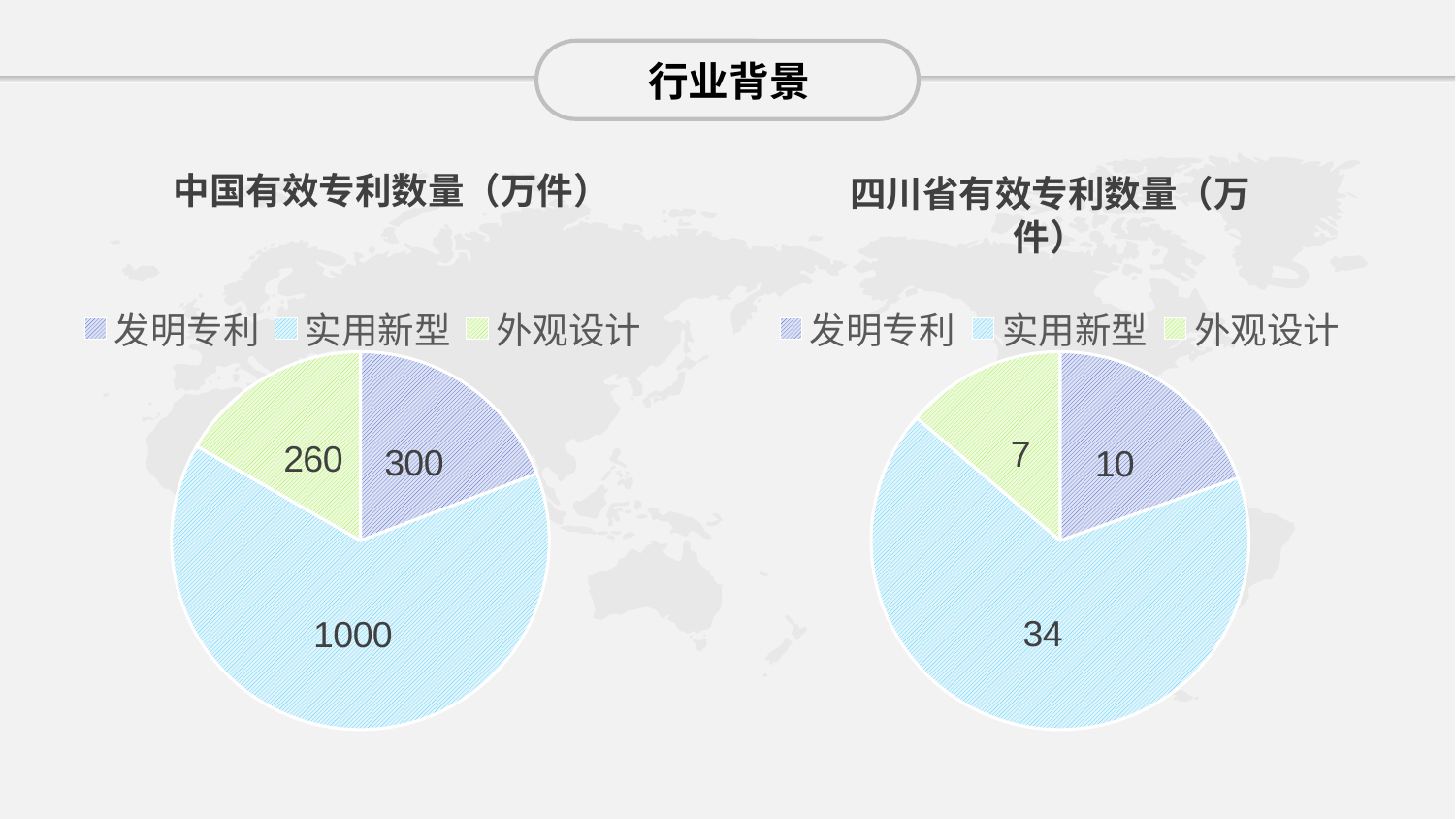

行业背景
中国有效专利数量（万件）
四川省有效专利数量（万件）

### Chart

| Category | 有效专利量 |
|---|---|
| 发明专利 | 300.0 |
| 实用新型 | 1000.0 |
| 外观设计 | 260.0 |

### Chart

| Category | 有效专利量 |
|---|---|
| 发明专利 | 10.0 |
| 实用新型 | 34.0 |
| 外观设计 | 7.0 |